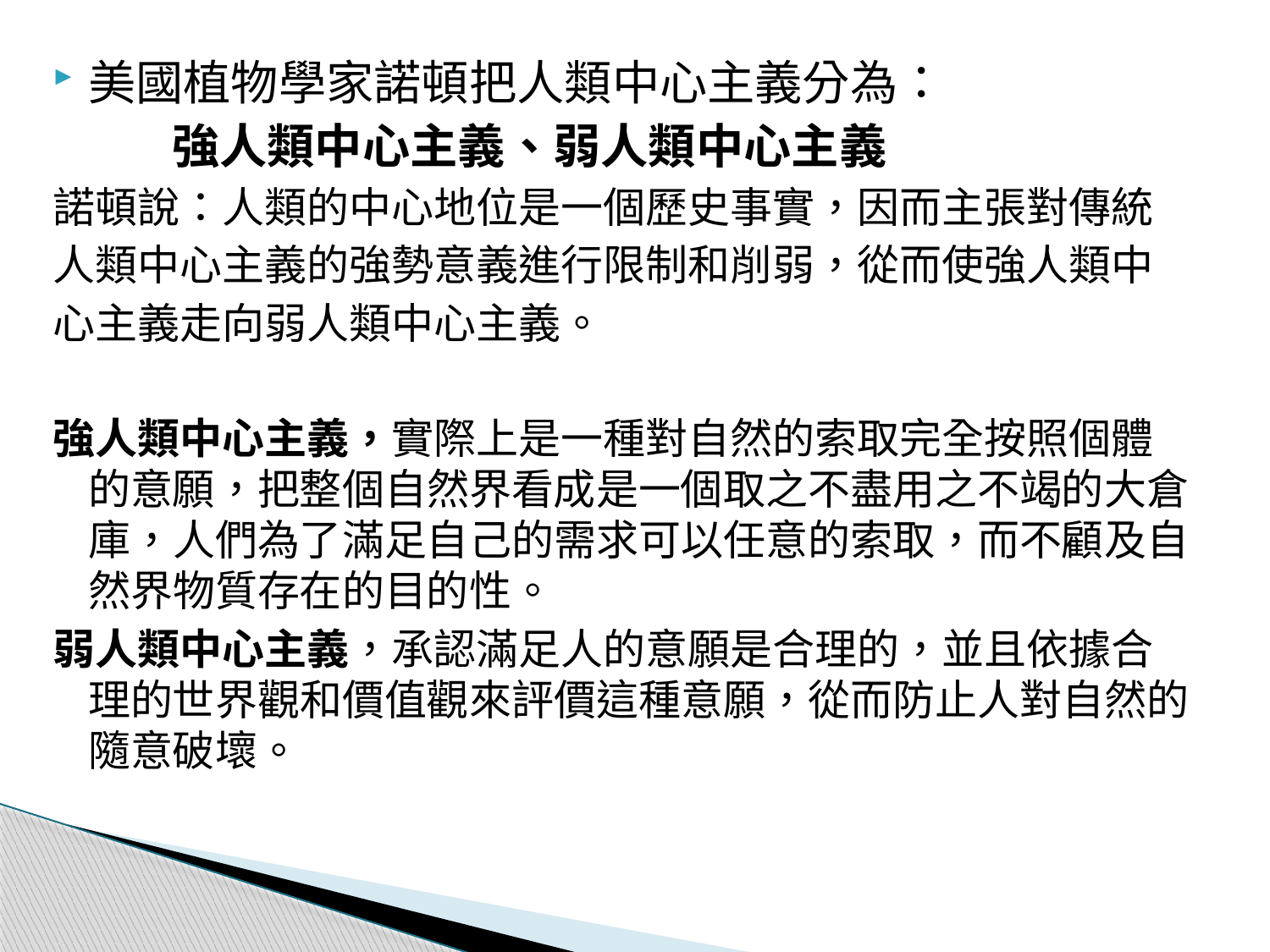

美國植物學家諾頓把人類中心主義分為：
          強人類中心主義、弱人類中心主義
諾頓說：人類的中心地位是一個歷史事實，因而主張對傳統
人類中心主義的強勢意義進行限制和削弱，從而使強人類中
心主義走向弱人類中心主義。

強人類中心主義，實際上是一種對自然的索取完全按照個體的意願，把整個自然界看成是一個取之不盡用之不竭的大倉庫，人們為了滿足自己的需求可以任意的索取，而不顧及自然界物質存在的目的性。
弱人類中心主義，承認滿足人的意願是合理的，並且依據合理的世界觀和價值觀來評價這種意願，從而防止人對自然的隨意破壞。